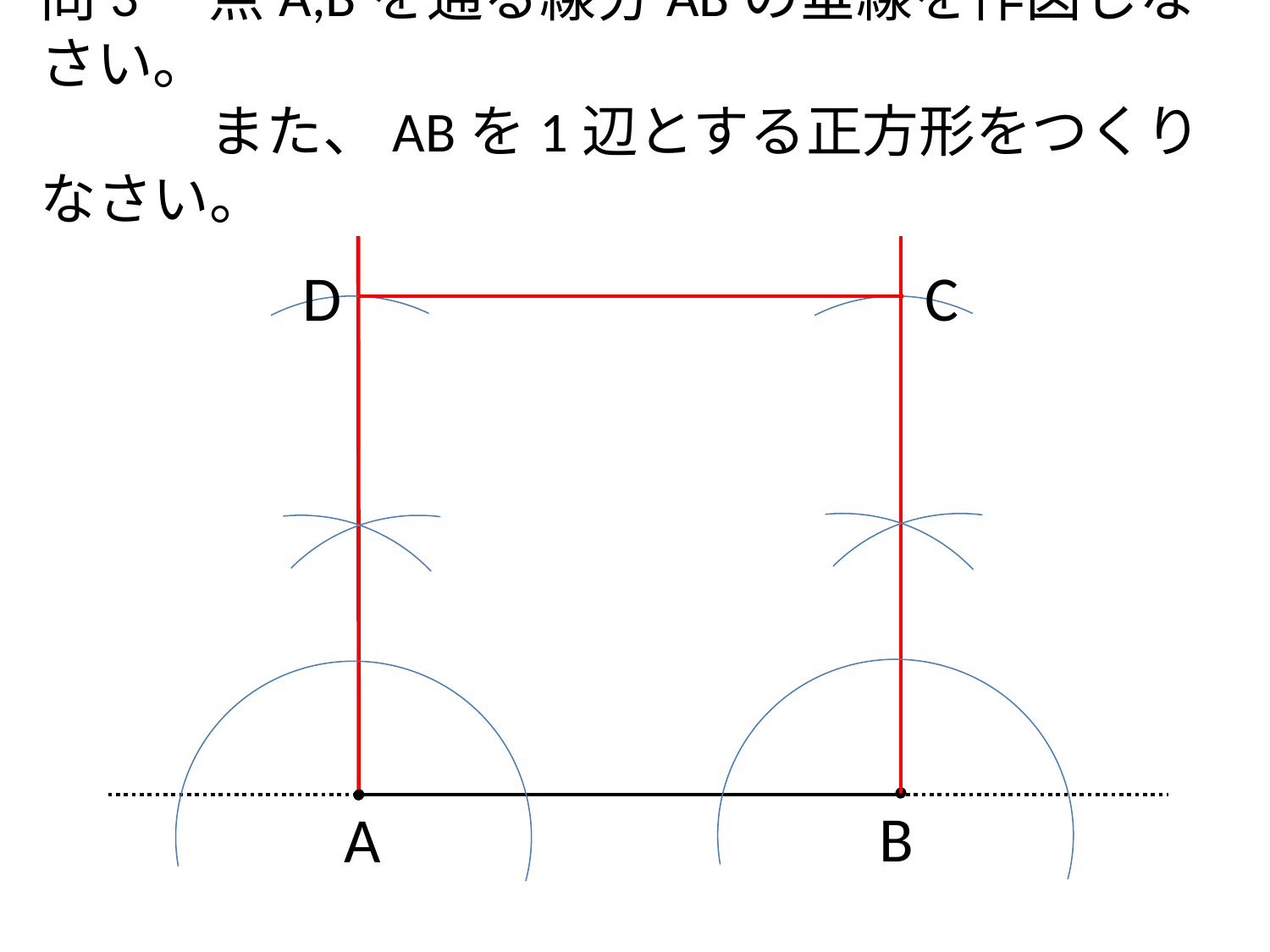

# 問3　点A,Bを通る線分ABの垂線を作図しなさい。 　　　また、ABを1辺とする正方形をつくりなさい。
C
D

B
A